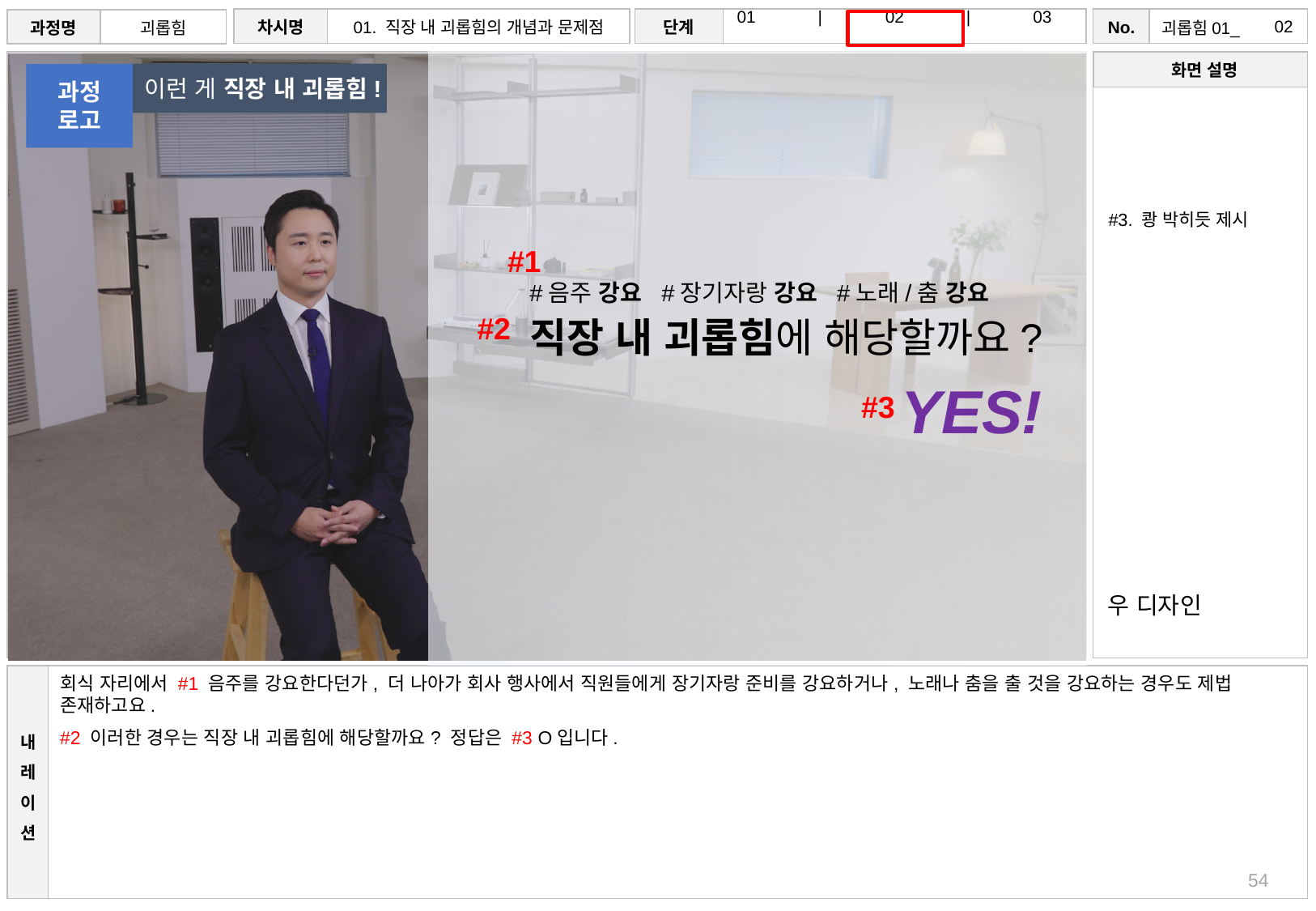

# 02
이런 게 직장 내 괴롭힘!
과정
로고
#3. 쾅 박히듯 제시
#1
#음주 강요  #장기자랑 강요  #노래/춤 강요

직장 내 괴롭힘에 해당할까요?
#2
YES!
#3
우 디자인
회식 자리에서 #1 음주를 강요한다던가, 더 나아가 회사 행사에서 직원들에게 장기자랑 준비를 강요하거나, 노래나 춤을 출 것을 강요하는 경우도 제법 존재하고요.
#2 이러한 경우는 직장 내 괴롭힘에 해당할까요? 정답은 #3 O입니다.
54